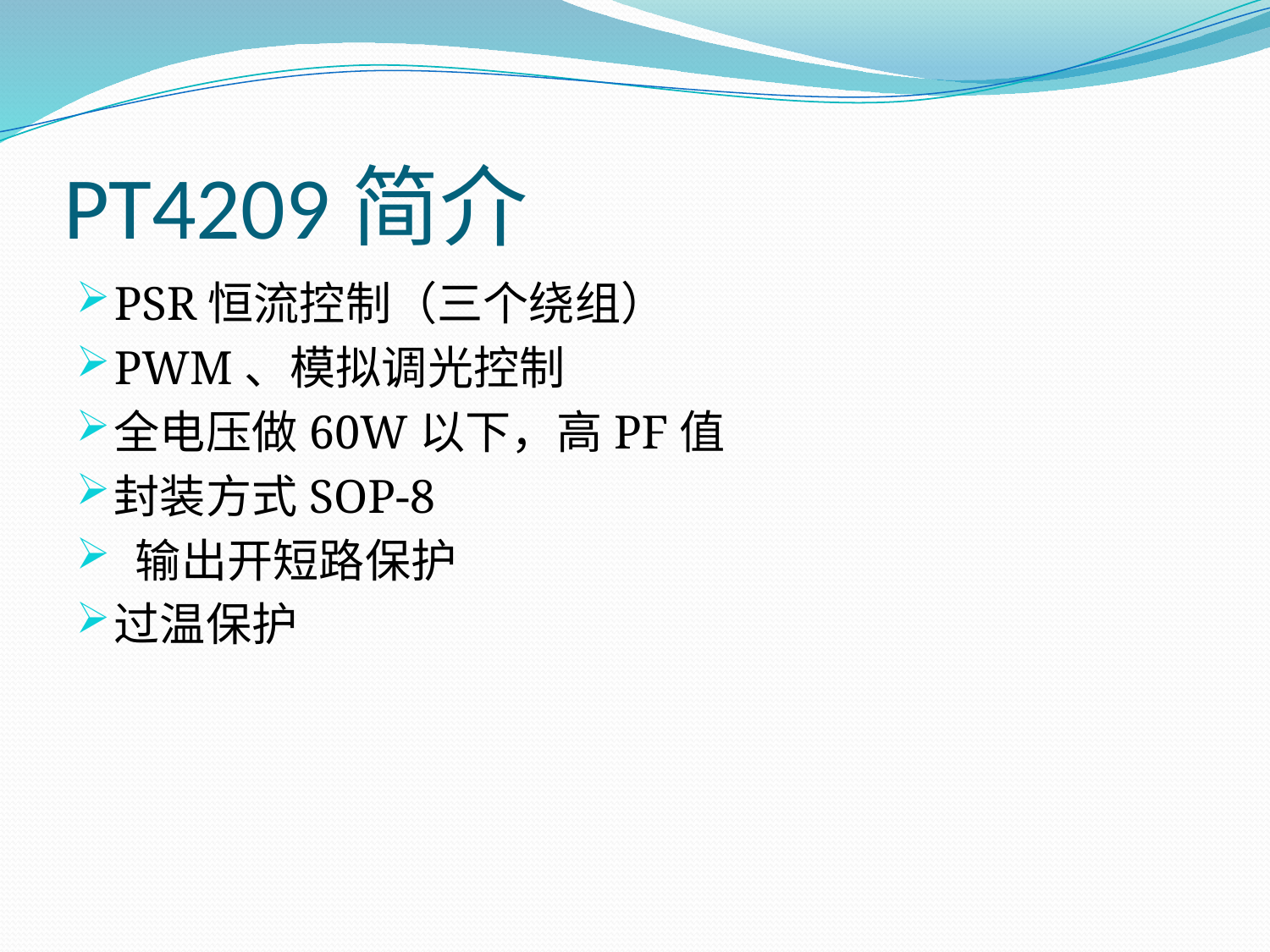

# PT4209简介
PSR恒流控制（三个绕组）
PWM、模拟调光控制
全电压做60W以下，高PF值
封装方式SOP-8
 输出开短路保护
过温保护